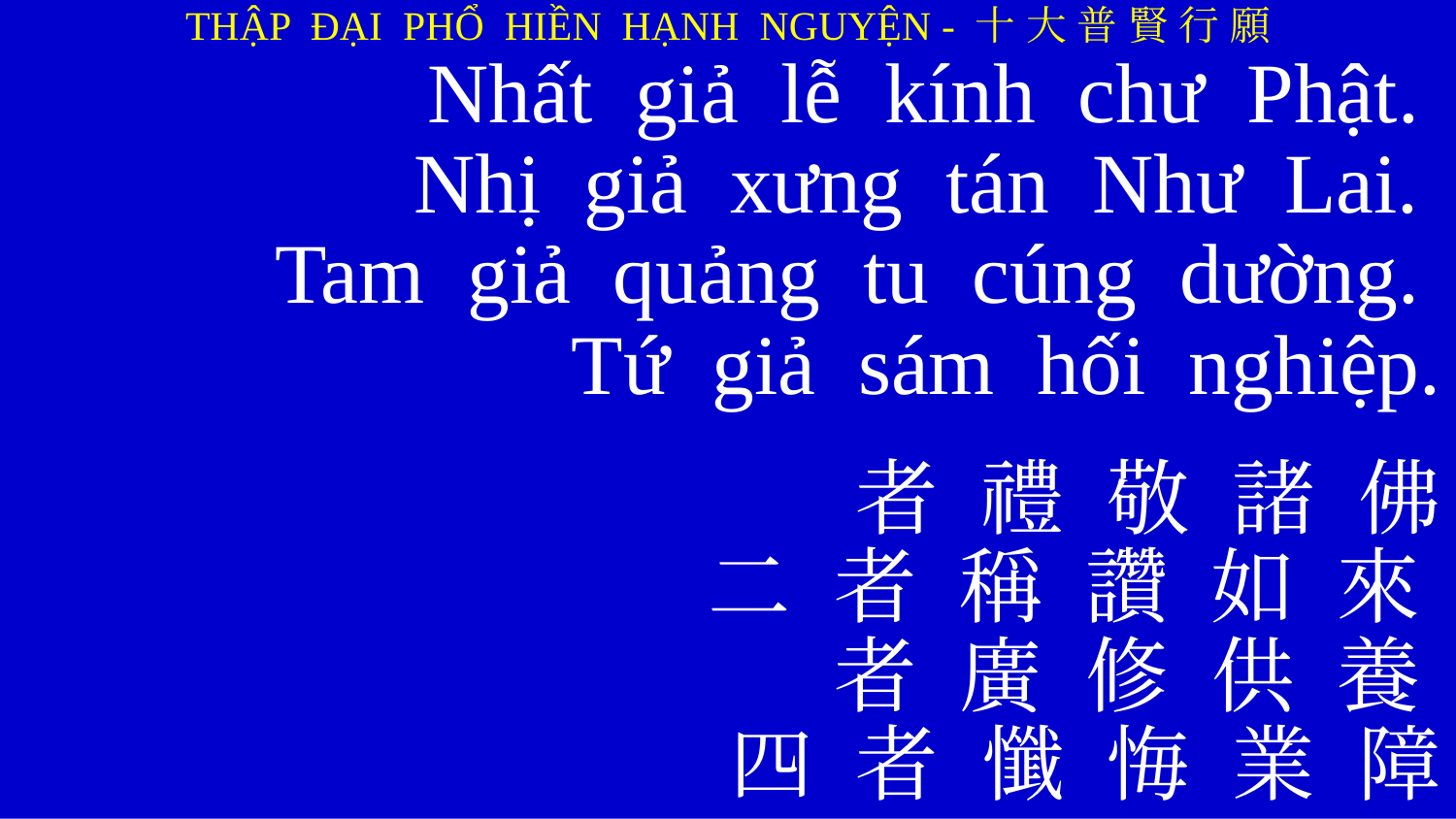

THẬP  ĐẠI  PHỔ  HIỀN  HẠNH  NGUYỆN - 十 大 普 賢 行 願
Nhất  giả  lễ  kính  chư  Phật.
Nhị  giả  xưng  tán  Như  Lai.
Tam  giả  quảng  tu  cúng  dường.
Tứ  giả  sám  hối  nghiệp.

者  禮  敬  諸  佛
二  者  稱  讚  如  來
者  廣  修  供  養
四  者  懺  悔  業  障